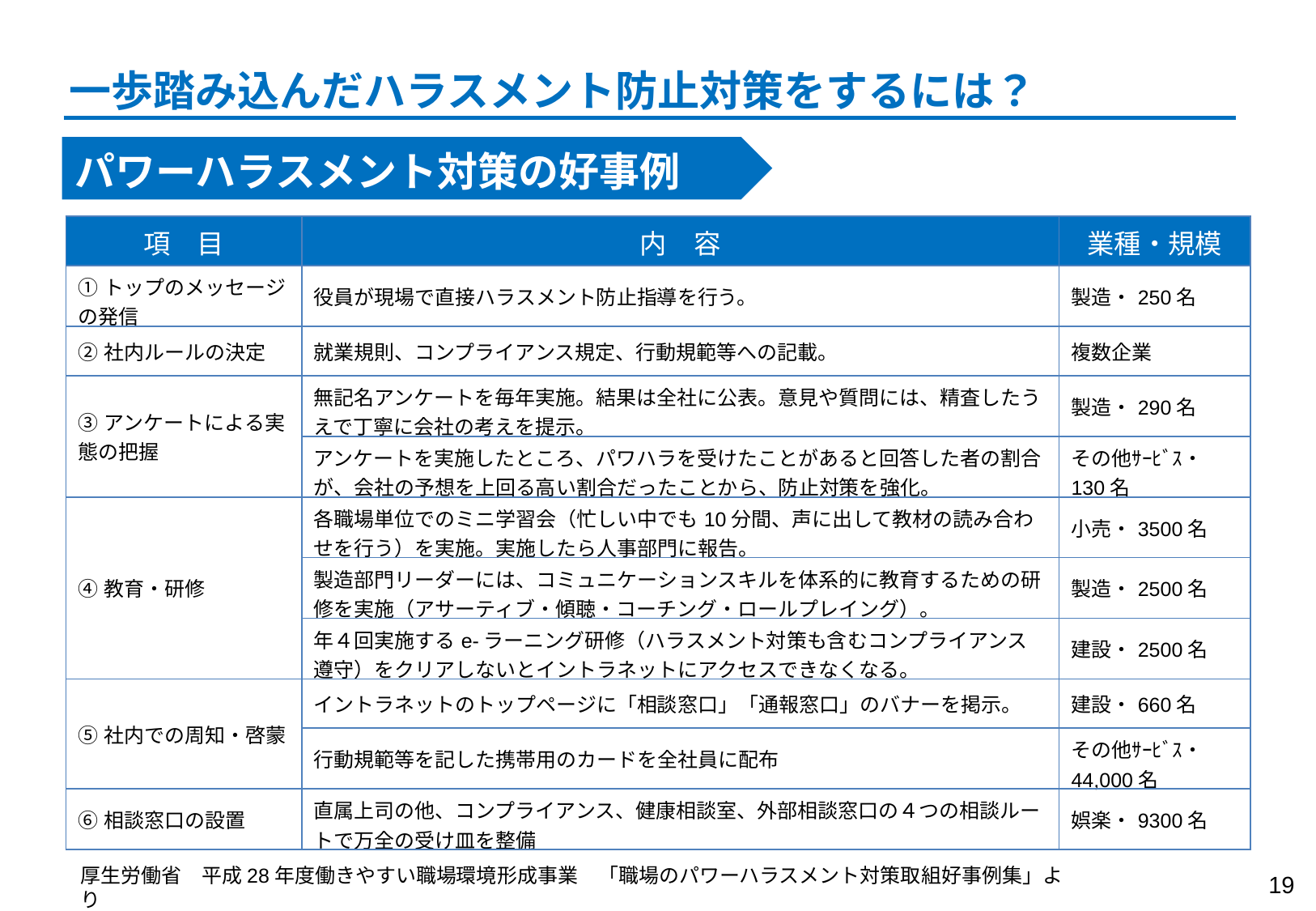

一歩踏み込んだハラスメント防止対策をするには？
パワーハラスメント対策の好事例
| 項　目 | 内　容 | 業種・規模 |
| --- | --- | --- |
| ①トップのメッセージの発信 | 役員が現場で直接ハラスメント防止指導を行う。 | 製造・250名 |
| ②社内ルールの決定 | 就業規則、コンプライアンス規定、行動規範等への記載。 | 複数企業 |
| ③アンケートによる実態の把握 | 無記名アンケートを毎年実施。結果は全社に公表。意見や質問には、精査したうえで丁寧に会社の考えを提示。 | 製造・290名 |
|  | アンケートを実施したところ、パワハラを受けたことがあると回答した者の割合が、会社の予想を上回る高い割合だったことから、防止対策を強化。 | その他ｻｰﾋﾞｽ・130名 |
| ④教育・研修 | 各職場単位でのミニ学習会（忙しい中でも10分間、声に出して教材の読み合わせを行う）を実施。実施したら人事部門に報告。 | 小売・3500名 |
|  | 製造部門リーダーには、コミュニケーションスキルを体系的に教育するための研修を実施（アサーティブ・傾聴・コーチング・ロールプレイング）。 | 製造・2500名 |
|  | 年４回実施するe-ラーニング研修（ハラスメント対策も含むコンプライアンス遵守）をクリアしないとイントラネットにアクセスできなくなる。 | 建設・2500名 |
| ⑤社内での周知・啓蒙 | イントラネットのトップページに「相談窓口」「通報窓口」のバナーを掲示。 | 建設・660名 |
|  | 行動規範等を記した携帯用のカードを全社員に配布 | その他ｻｰﾋﾞｽ・44,000名 |
| ⑥相談窓口の設置 | 直属上司の他、コンプライアンス、健康相談室、外部相談窓口の４つの相談ルートで万全の受け皿を整備 | 娯楽・9300名 |
厚生労働省　平成28年度働きやすい職場環境形成事業　「職場のパワーハラスメント対策取組好事例集」より
19